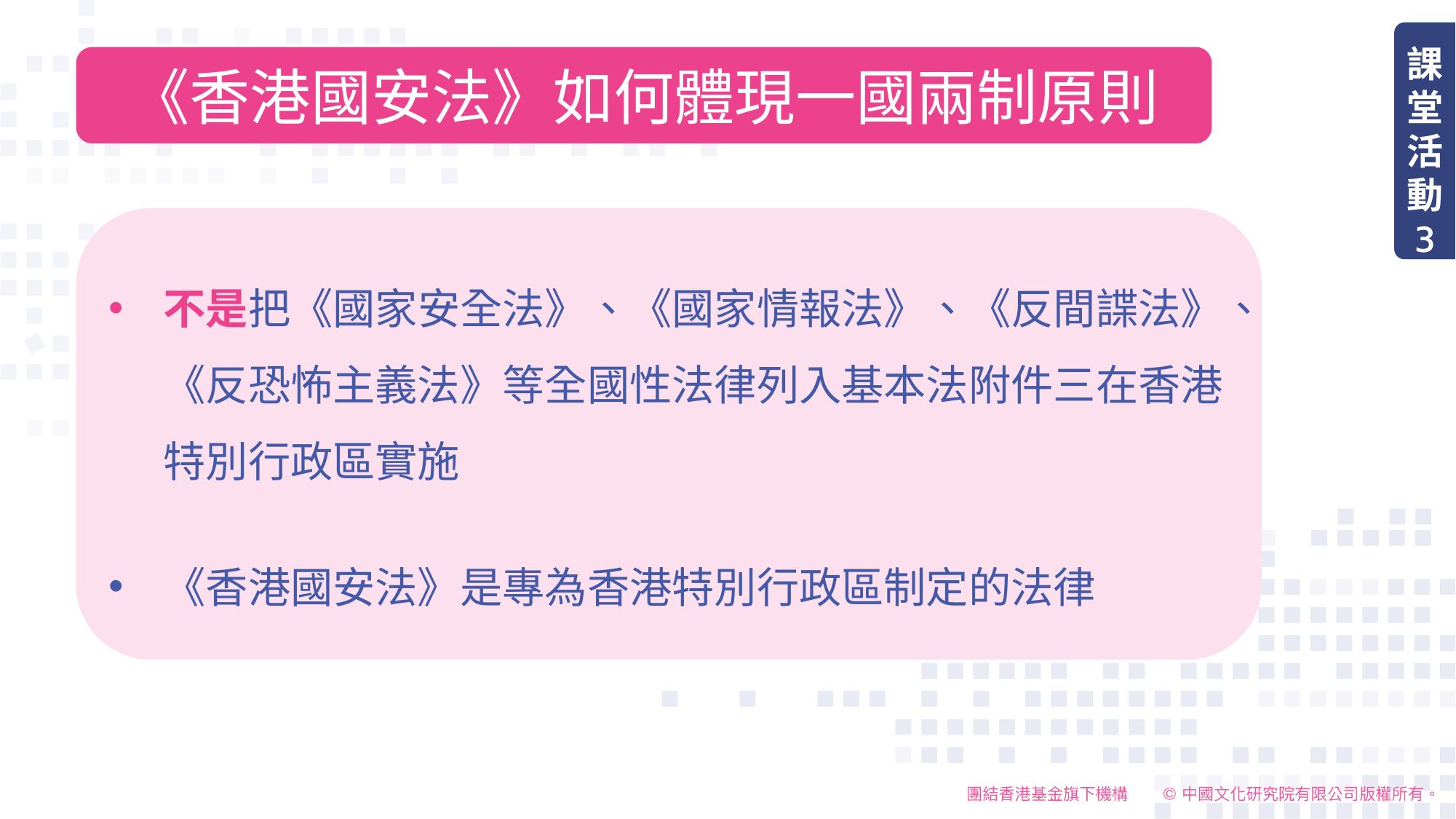

課堂活動
3

《香港國安法》如何體現一國兩制原則
不是把《國家安全法》、《國家情報法》、《反間諜法》、《反恐怖主義法》等全國性法律列入基本法附件三在香港特別行政區實施

《香港國安法》是專為香港特別行政區制定的法律